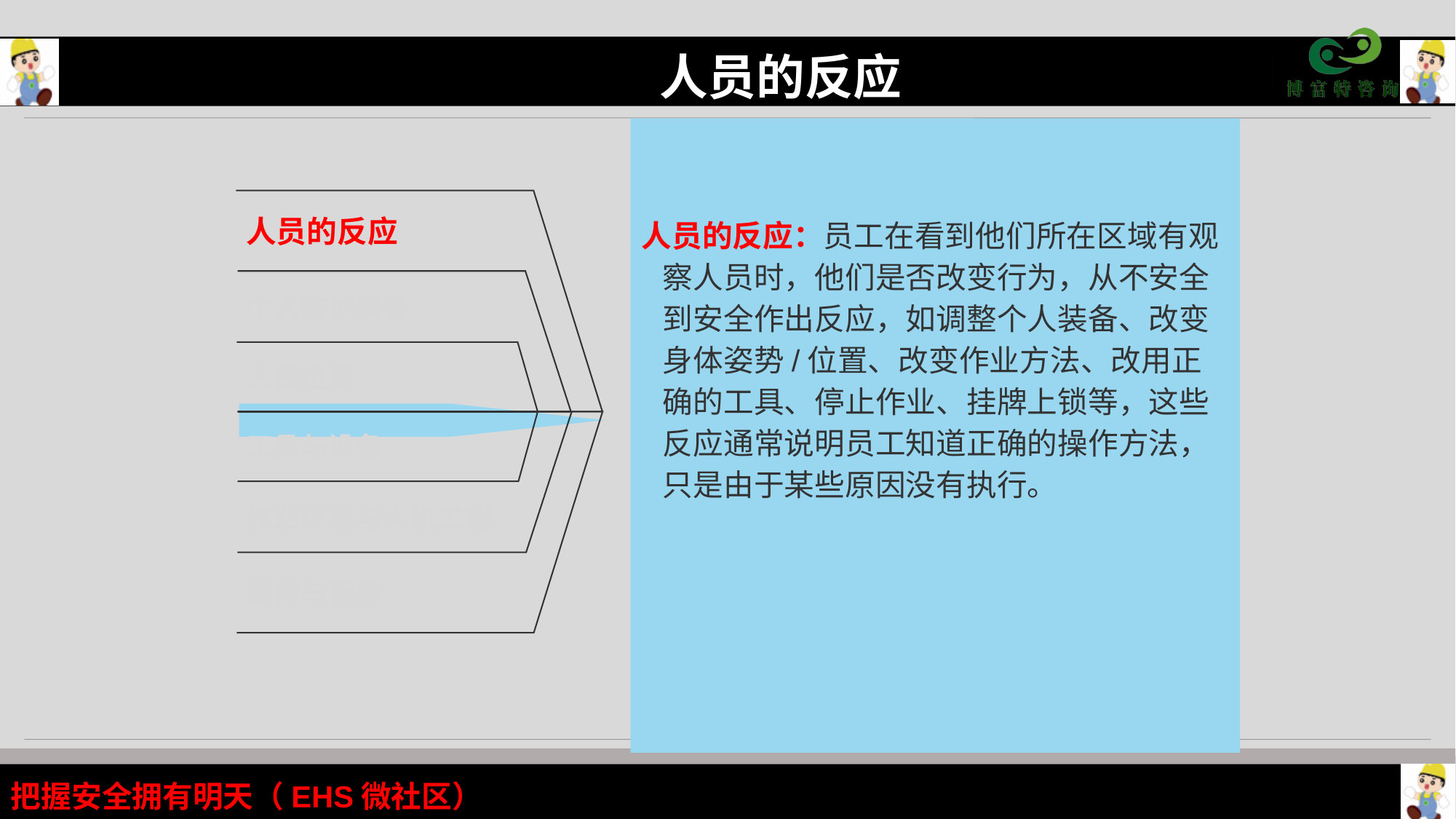

人员的反应

人员的反应：员工在看到他们所在区域有观察人员时，他们是否改变行为，从不安全到安全作出反应，如调整个人装备、改变身体姿势/位置、改变作业方法、改用正确的工具、停止作业、挂牌上锁等，这些反应通常说明员工知道正确的操作方法，只是由于某些原因没有执行。

人员的反应
个人防护装备
人员位置

工具与设备
作业环境与人机工程
操作与程序